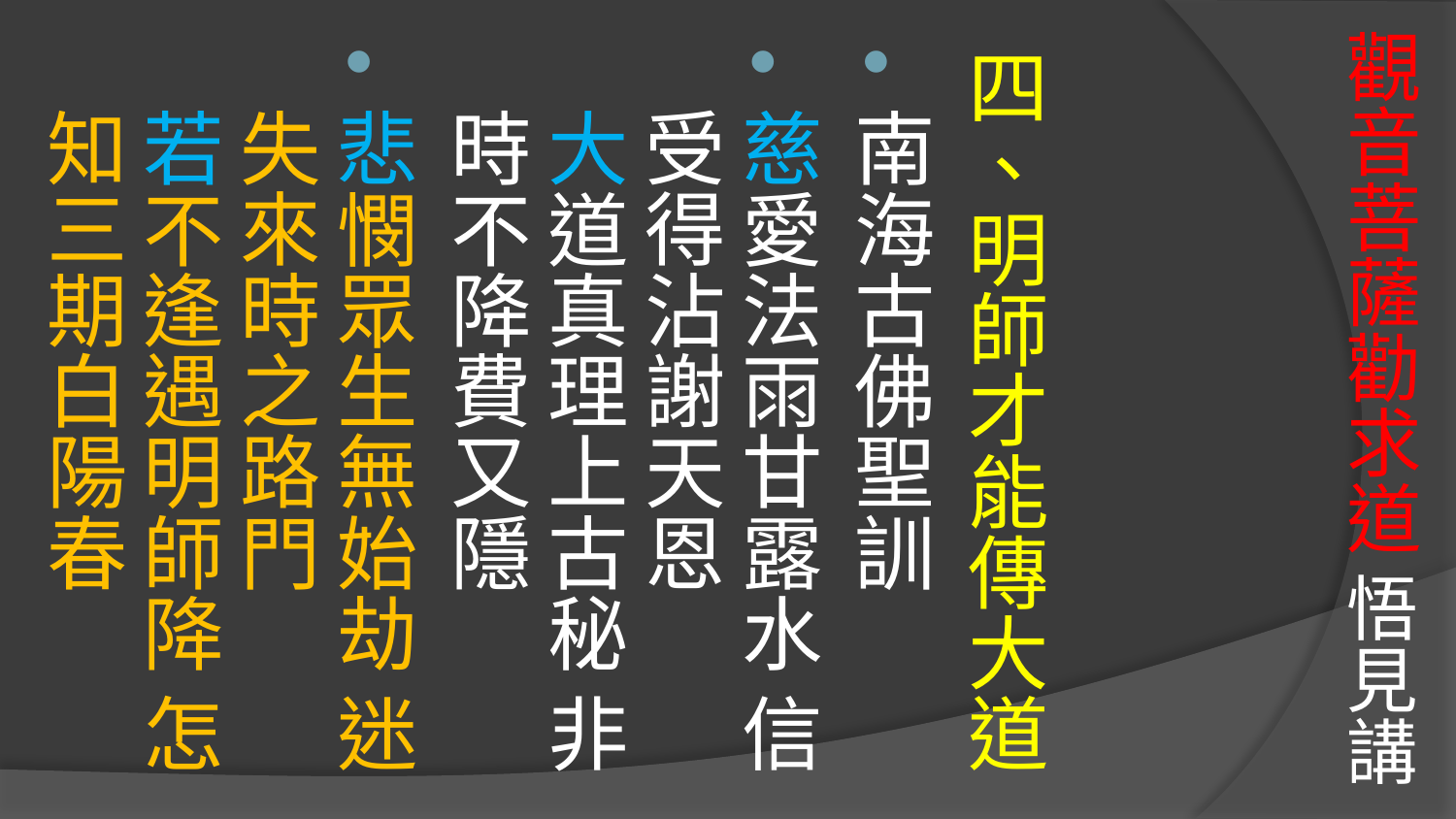

# 觀音菩薩勸求道 悟見講
四、明師才能傳大道
南海古佛聖訓
慈愛法雨甘露水 信受得沾謝天恩
大道真理上古秘 非時不降費又隱
悲憫眾生無始劫 迷失來時之路門
若不逢遇明師降 怎知三期白陽春